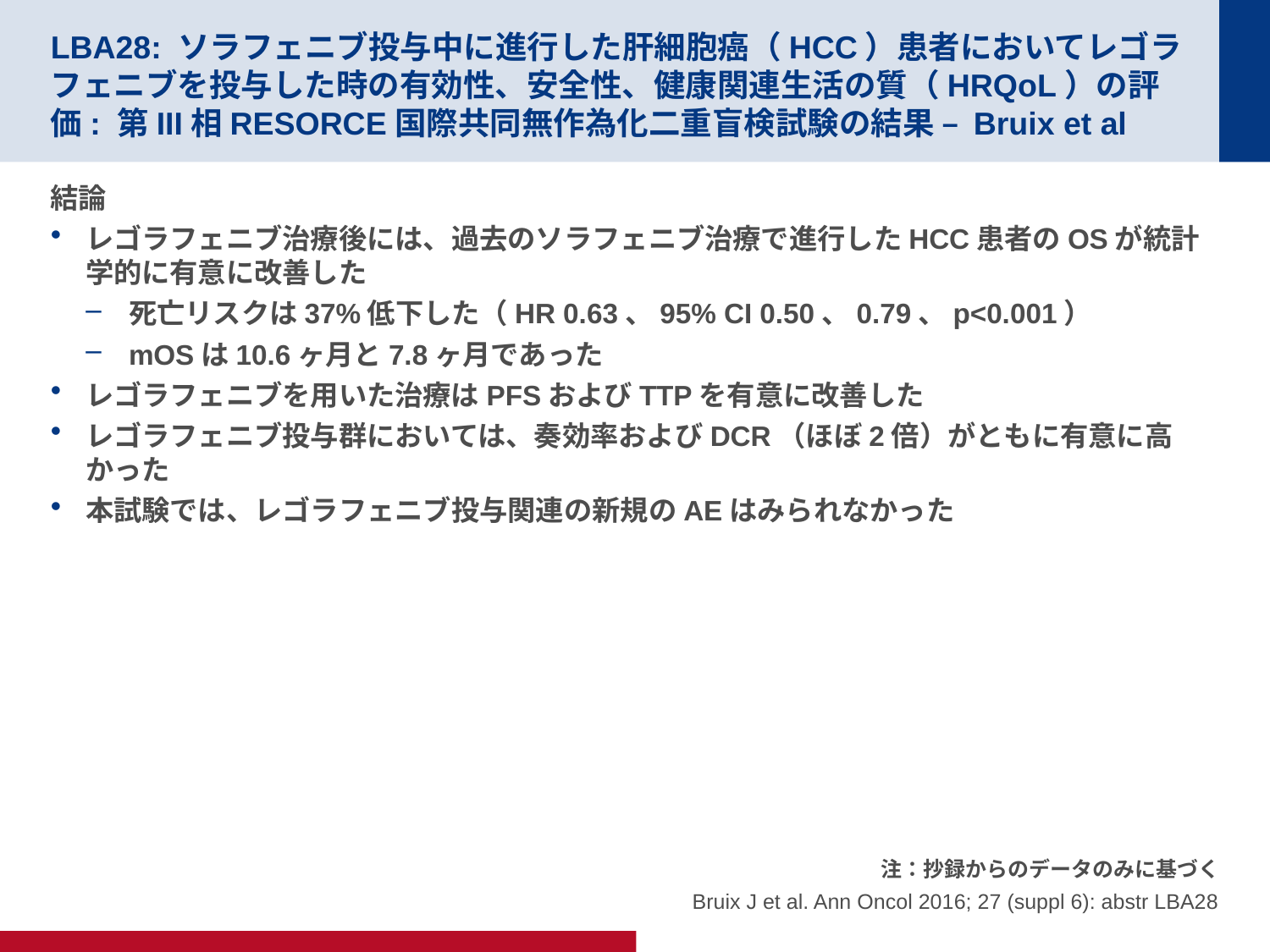

# LBA28: ソラフェニブ投与中に進行した肝細胞癌（HCC）患者においてレゴラフェニブを投与した時の有効性、安全性、健康関連生活の質（HRQoL）の評価: 第III相RESORCE国際共同無作為化二重盲検試験の結果 – Bruix et al
結論
レゴラフェニブ治療後には、過去のソラフェニブ治療で進行したHCC患者のOSが統計学的に有意に改善した
死亡リスクは37%低下した（HR 0.63、95% CI 0.50、0.79、p<0.001）
mOSは10.6ヶ月と7.8ヶ月であった
レゴラフェニブを用いた治療はPFSおよびTTPを有意に改善した
レゴラフェニブ投与群においては、奏効率およびDCR（ほぼ2倍）がともに有意に高かった
本試験では、レゴラフェニブ投与関連の新規のAEはみられなかった
注：抄録からのデータのみに基づく
Bruix J et al. Ann Oncol 2016; 27 (suppl 6): abstr LBA28